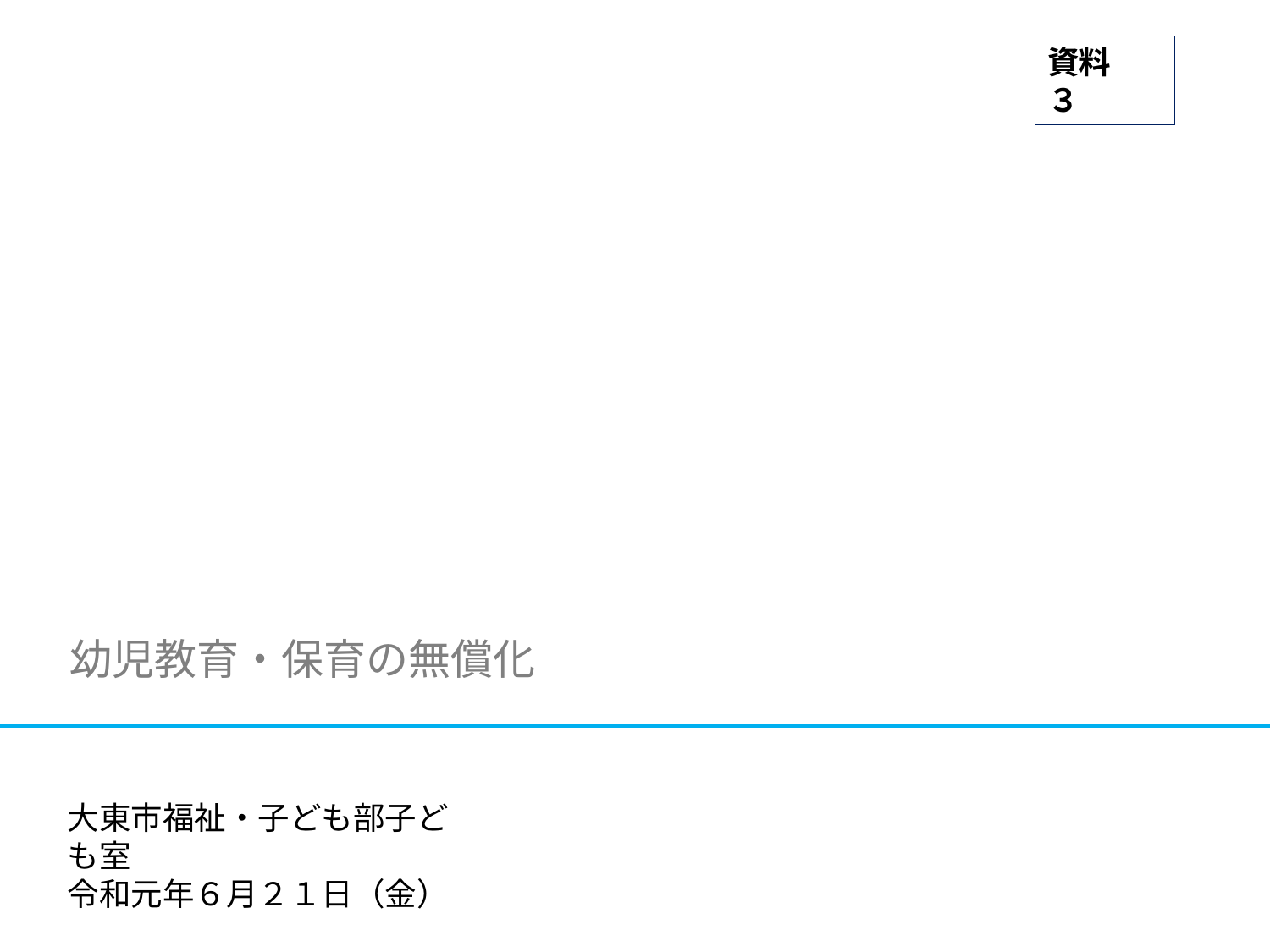

資料　３

　幼児教育・保育の無償化
大東市福祉・子ども部子ども室
令和元年６月２１日（金）